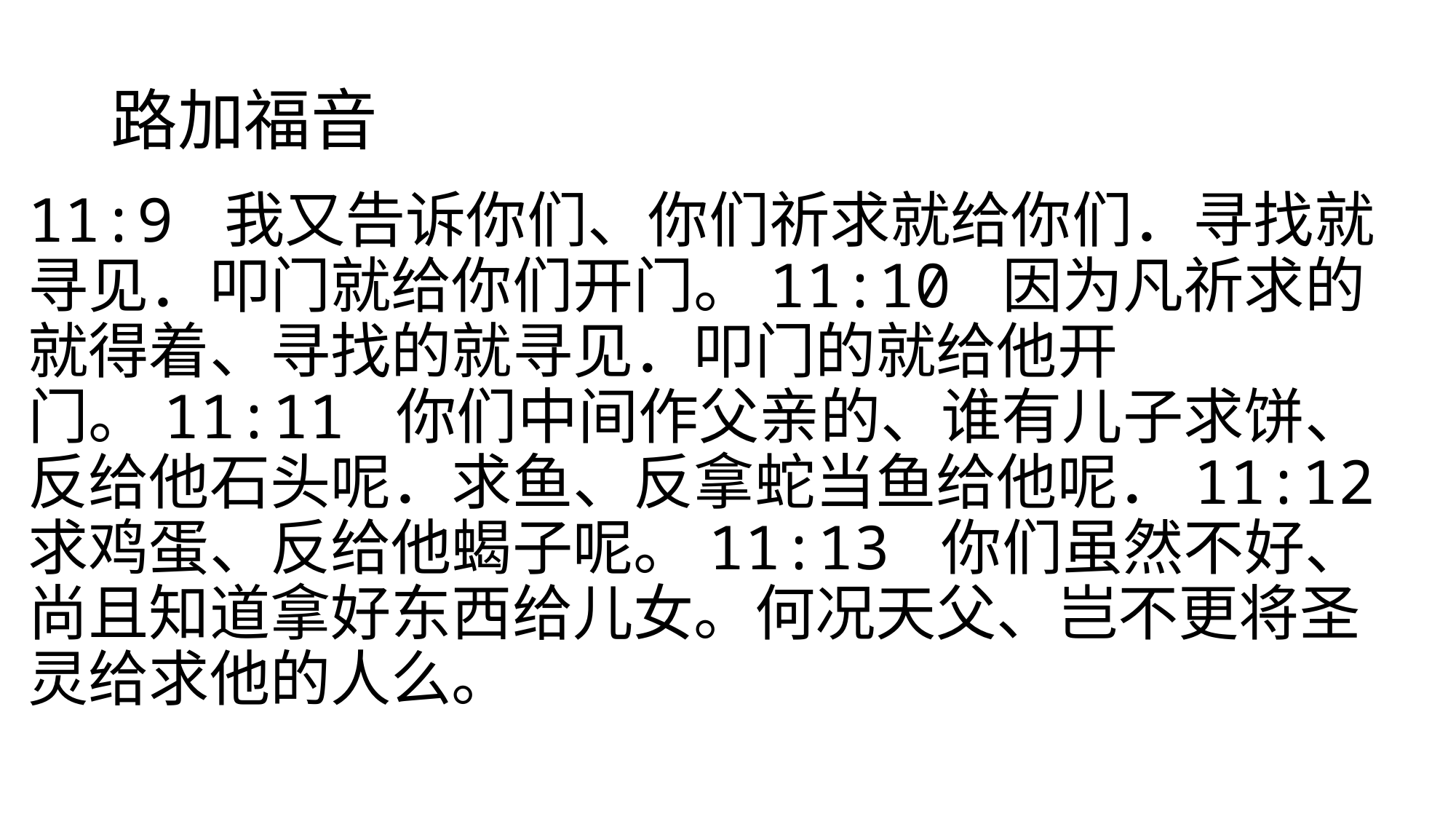

# 路加福音
11:9 我又告诉你们、你们祈求就给你们．寻找就寻见．叩门就给你们开门。11:10 因为凡祈求的就得着、寻找的就寻见．叩门的就给他开门。11:11 你们中间作父亲的、谁有儿子求饼、反给他石头呢．求鱼、反拿蛇当鱼给他呢．11:12 求鸡蛋、反给他蝎子呢。11:13 你们虽然不好、尚且知道拿好东西给儿女。何况天父、岂不更将圣灵给求他的人么。